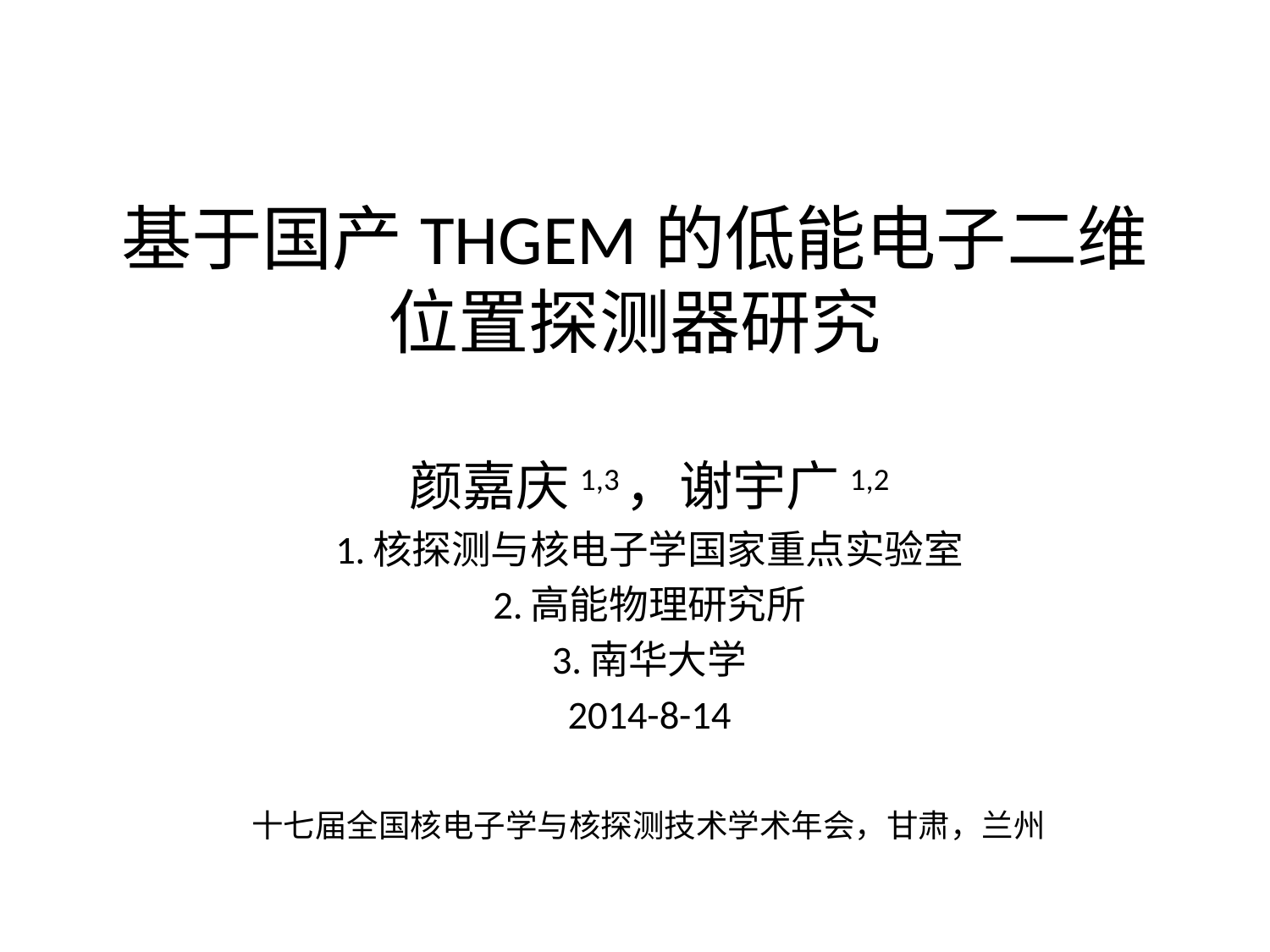

# 基于国产THGEM的低能电子二维位置探测器研究
颜嘉庆1,3，谢宇广1,2
1.核探测与核电子学国家重点实验室
2.高能物理研究所
3.南华大学
2014-8-14

十七届全国核电子学与核探测技术学术年会，甘肃，兰州